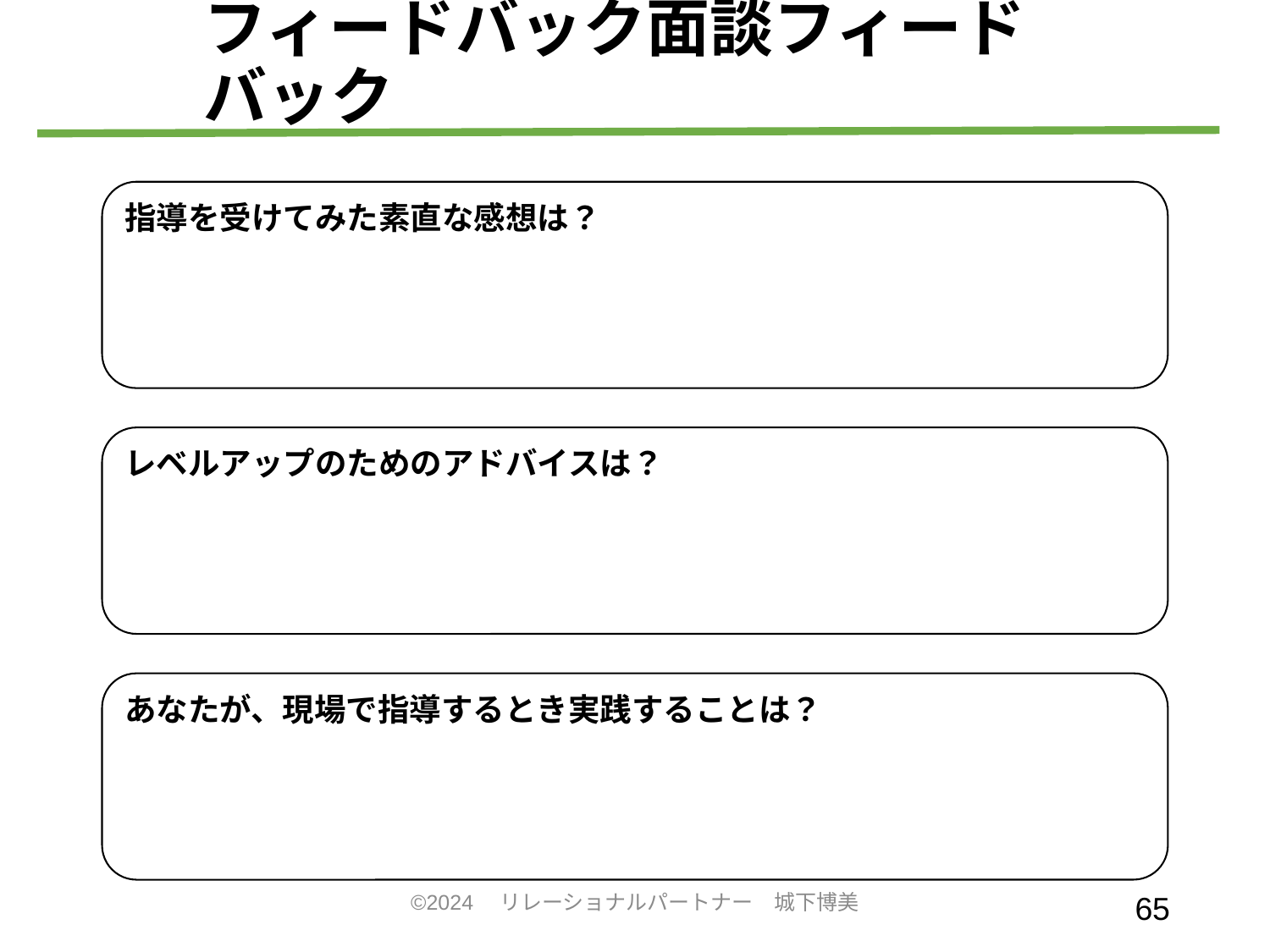

# フィードバック面談フィードバック
指導を受けてみた素直な感想は？
レベルアップのためのアドバイスは？
あなたが、現場で指導するとき実践することは？
©2024　リレーショナルパートナー　城下博美
65